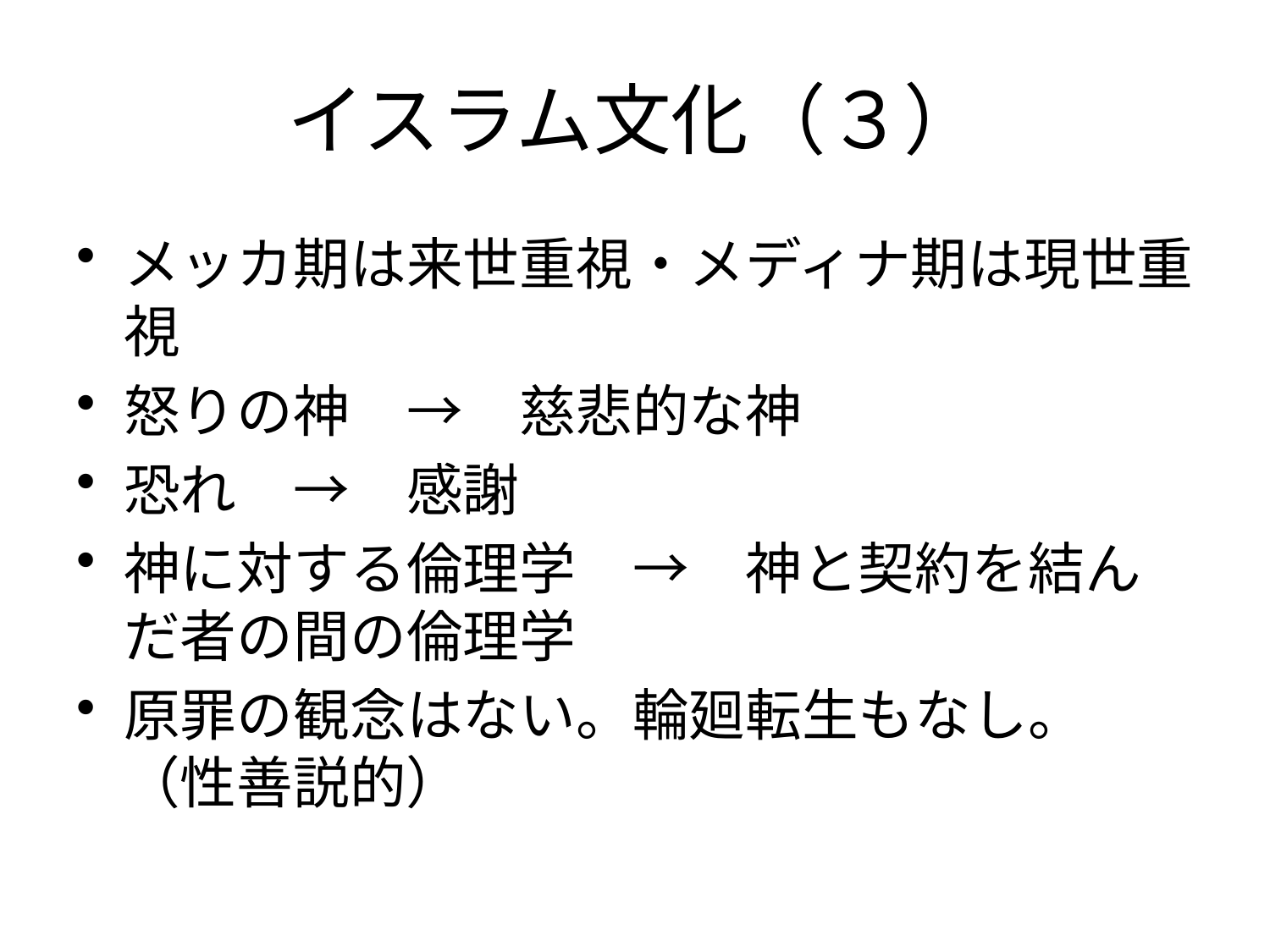

# イスラム文化（３）
メッカ期は来世重視・メディナ期は現世重視
怒りの神　→　慈悲的な神
恐れ　→　感謝
神に対する倫理学　→　神と契約を結んだ者の間の倫理学
原罪の観念はない。輪廻転生もなし。（性善説的）